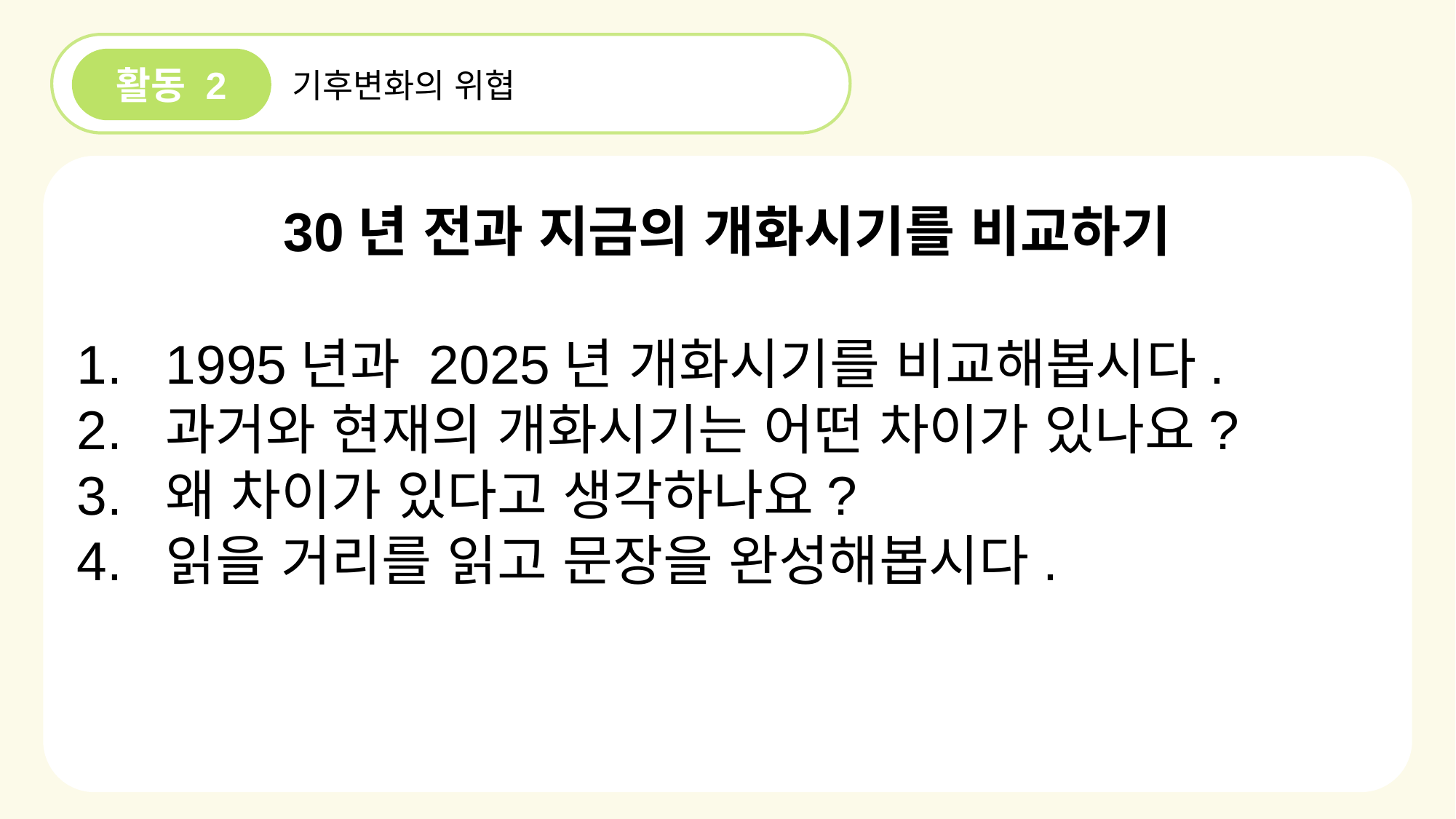

활동 2
기후변화의 위협

30년 전과 지금의 개화시기를 비교하기
1995년과 2025년 개화시기를 비교해봅시다.
과거와 현재의 개화시기는 어떤 차이가 있나요?
왜 차이가 있다고 생각하나요?
읽을 거리를 읽고 문장을 완성해봅시다.